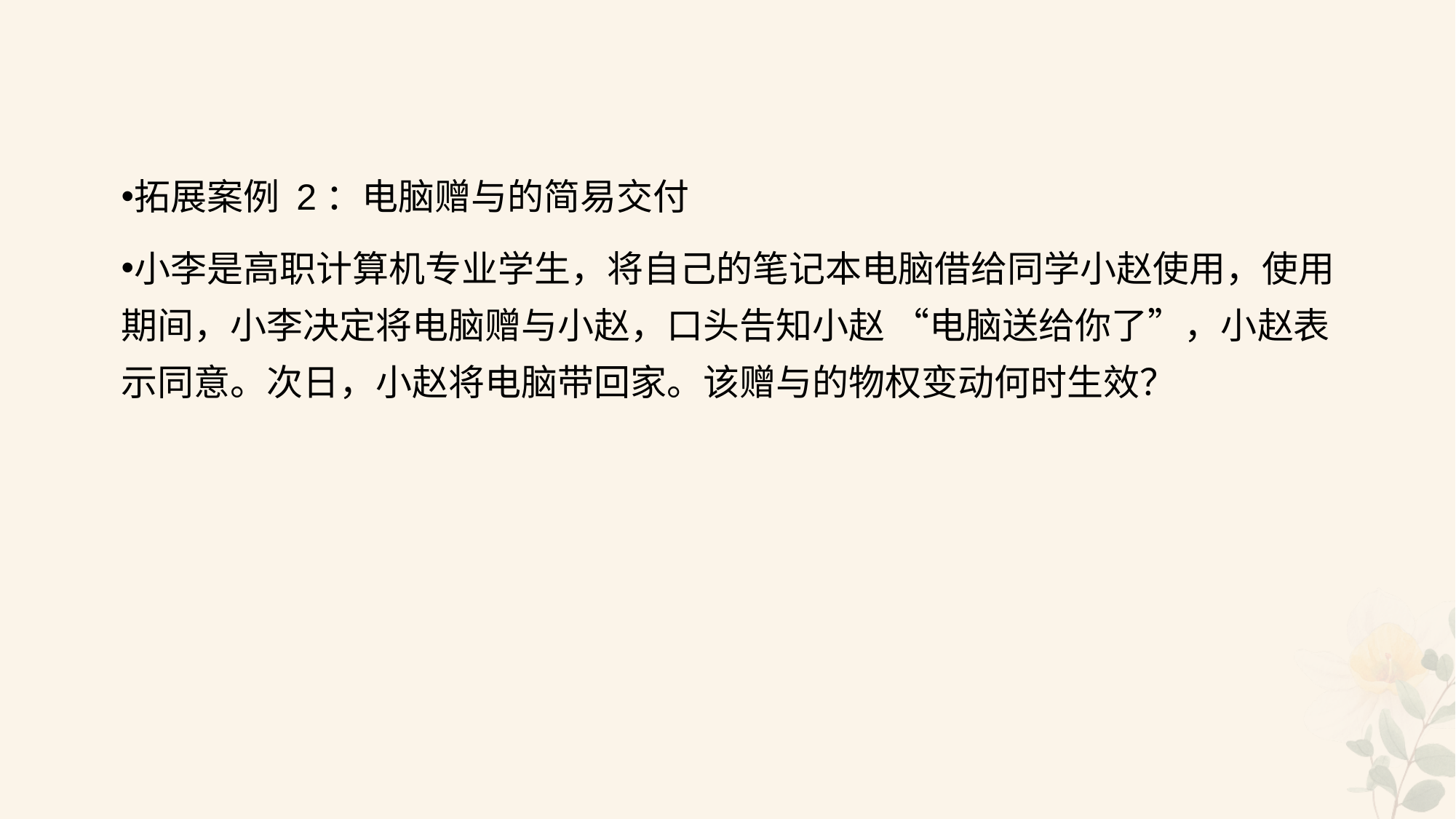

#
拓展案例 2：电脑赠与的简易交付
小李是高职计算机专业学生，将自己的笔记本电脑借给同学小赵使用，使用期间，小李决定将电脑赠与小赵，口头告知小赵 “电脑送给你了”，小赵表示同意。次日，小赵将电脑带回家。该赠与的物权变动何时生效？